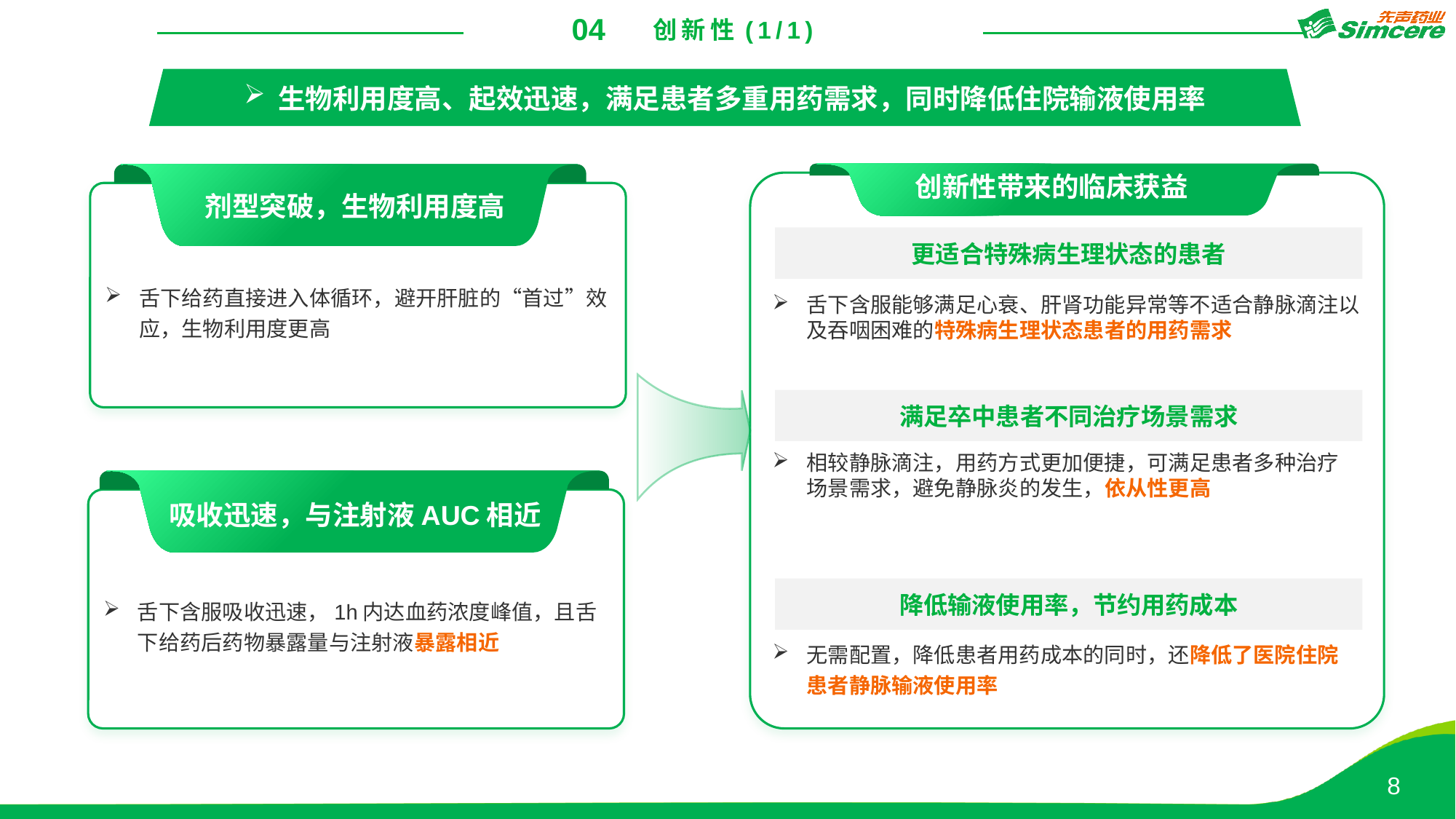

04
创新性(1/1)
生物利用度高、起效迅速，满足患者多重用药需求，同时降低住院输液使用率
创新性带来的临床获益
剂型突破，生物利用度高

舌下给药直接进入体循环，避开肝脏的“首过”效应，生物利用度更高
吸收迅速，与注射液AUC相近

舌下含服吸收迅速，1h内达血药浓度峰值，且舌下给药后药物暴露量与注射液暴露相近

更适合特殊病生理状态的患者
舌下含服能够满足心衰、肝肾功能异常等不适合静脉滴注以及吞咽困难的特殊病生理状态患者的用药需求

降低输液使用率，节约用药成本
满足卒中患者不同治疗场景需求
相较静脉滴注，用药方式更加便捷，可满足患者多种治疗场景需求，避免静脉炎的发生，依从性更高

降低输液使用率，节约用药成本
无需配置，降低患者用药成本的同时，还降低了医院住院患者静脉输液使用率
8